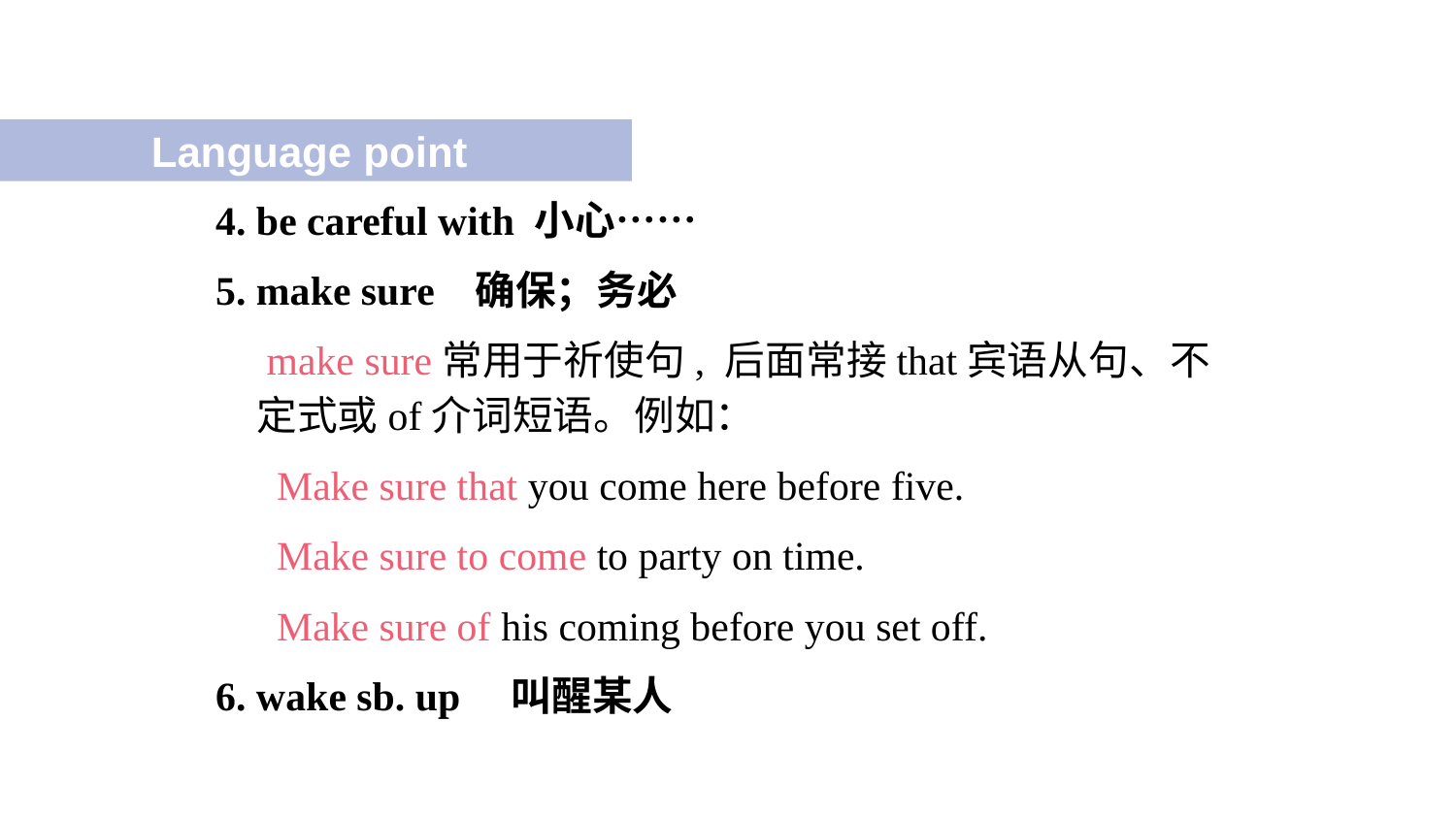

Language point
4. be careful with 小心……
5. make sure   确保；务必
     make sure常用于祈使句, 后面常接that宾语从句、不定式或of介词短语。例如：
      Make sure that you come here before five.
      Make sure to come to party on time.
      Make sure of his coming before you set off.
6. wake sb. up    叫醒某人